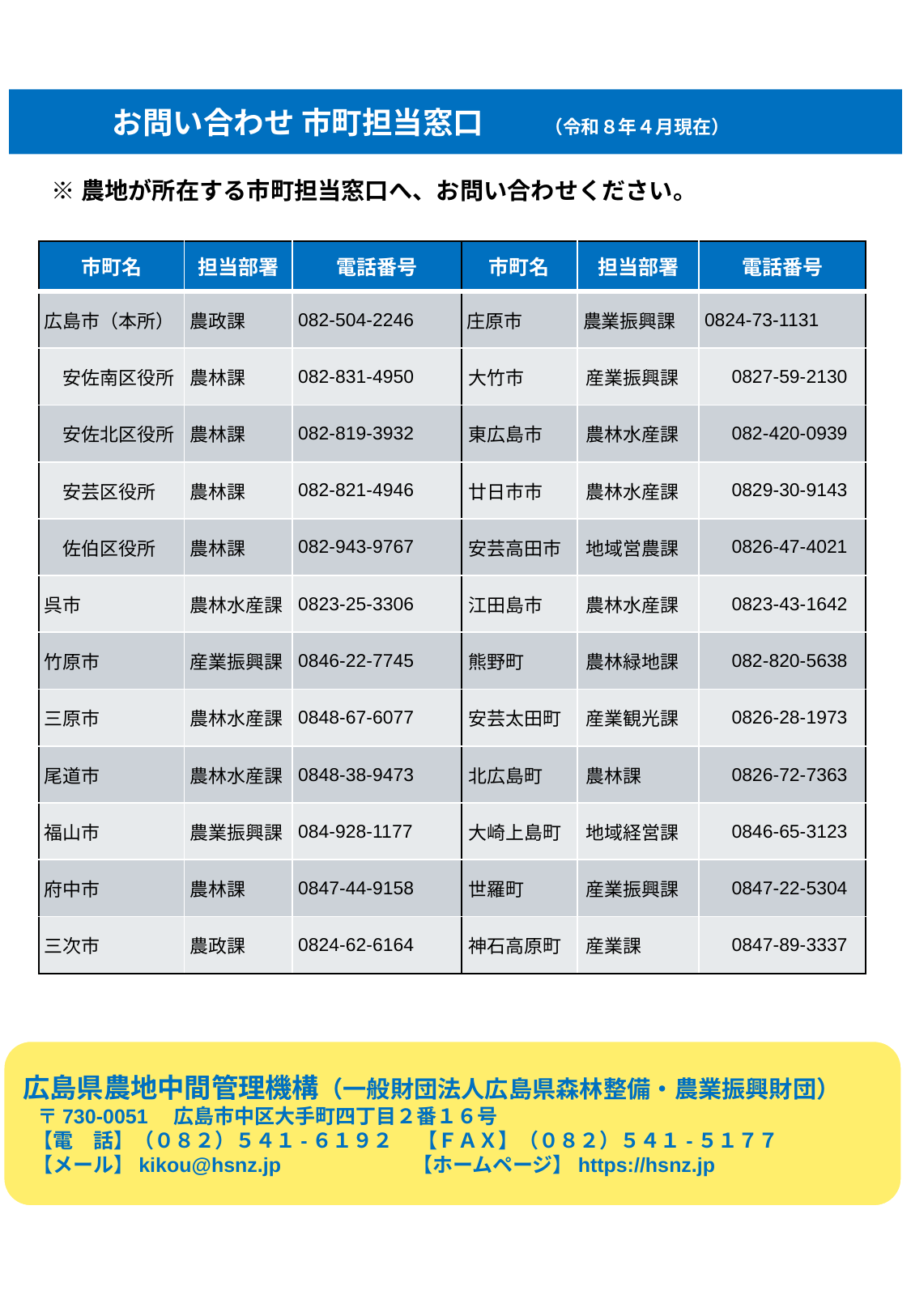

お問い合わせ 市町担当窓口　　（令和８年４月現在）

※農地が所在する市町担当窓口へ、お問い合わせください。

| 市町名 | 担当部署 | 電話番号 | 市町名 | 担当部署 | 電話番号 |
| --- | --- | --- | --- | --- | --- |
| 広島市（本所） | 農政課 | 082-504-2246 | 庄原市 | 農業振興課 | 0824-73-1131 |
| 安佐南区役所 | 農林課 | 082-831-4950 | 大竹市 | 産業振興課 | 0827-59-2130 |
| 安佐北区役所 | 農林課 | 082-819-3932 | 東広島市 | 農林水産課 | 082-420-0939 |
| 安芸区役所 | 農林課 | 082-821-4946 | 廿日市市 | 農林水産課 | 0829-30-9143 |
| 佐伯区役所 | 農林課 | 082-943-9767 | 安芸高田市 | 地域営農課 | 0826-47-4021 |
| 呉市 | 農林水産課 | 0823-25-3306 | 江田島市 | 農林水産課 | 0823-43-1642 |
| 竹原市 | 産業振興課 | 0846-22-7745 | 熊野町 | 農林緑地課 | 082-820-5638 |
| 三原市 | 農林水産課 | 0848-67-6077 | 安芸太田町 | 産業観光課 | 0826-28-1973 |
| 尾道市 | 農林水産課 | 0848-38-9473 | 北広島町 | 農林課 | 0826-72-7363 |
| 福山市 | 農業振興課 | 084-928-1177 | 大崎上島町 | 地域経営課 | 0846-65-3123 |
| 府中市 | 農林課 | 0847-44-9158 | 世羅町 | 産業振興課 | 0847-22-5304 |
| 三次市 | 農政課 | 0824-62-6164 | 神石高原町 | 産業課 | 0847-89-3337 |

広島県農地中間管理機構（一般財団法人広島県森林整備・農業振興財団）
  〒730-0051　広島市中区大手町四丁目２番１６号
 【電　話】（０８２）５４１-６１９２　 【ＦＡＸ】（０８２）５４１-５１７７
 【メール】kikou@hsnz.jp　　　　　　 【ホームページ】https://hsnz.jp